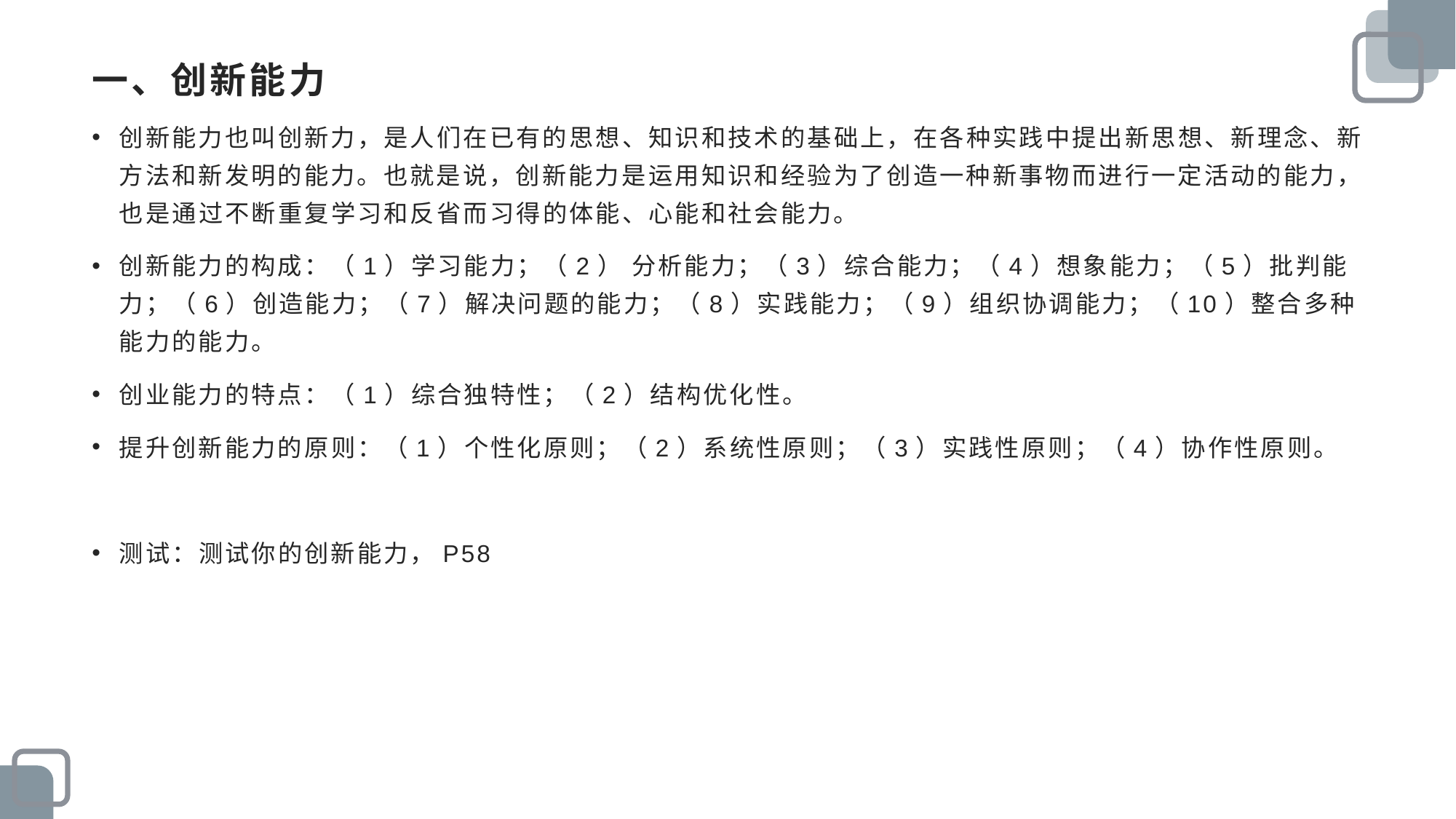

# 一、创新能力
创新能力也叫创新力，是人们在已有的思想、知识和技术的基础上，在各种实践中提出新思想、新理念、新方法和新发明的能力。也就是说，创新能力是运用知识和经验为了创造一种新事物而进行一定活动的能力，也是通过不断重复学习和反省而习得的体能、心能和社会能力。
创新能力的构成：（1）学习能力；（2） 分析能力；（3）综合能力；（4）想象能力；（5）批判能力；（6）创造能力；（7）解决问题的能力；（8）实践能力；（9）组织协调能力；（10）整合多种能力的能力。
创业能力的特点：（1）综合独特性；（2）结构优化性。
提升创新能力的原则：（1）个性化原则；（2）系统性原则；（3）实践性原则；（4）协作性原则。

测试：测试你的创新能力，P58